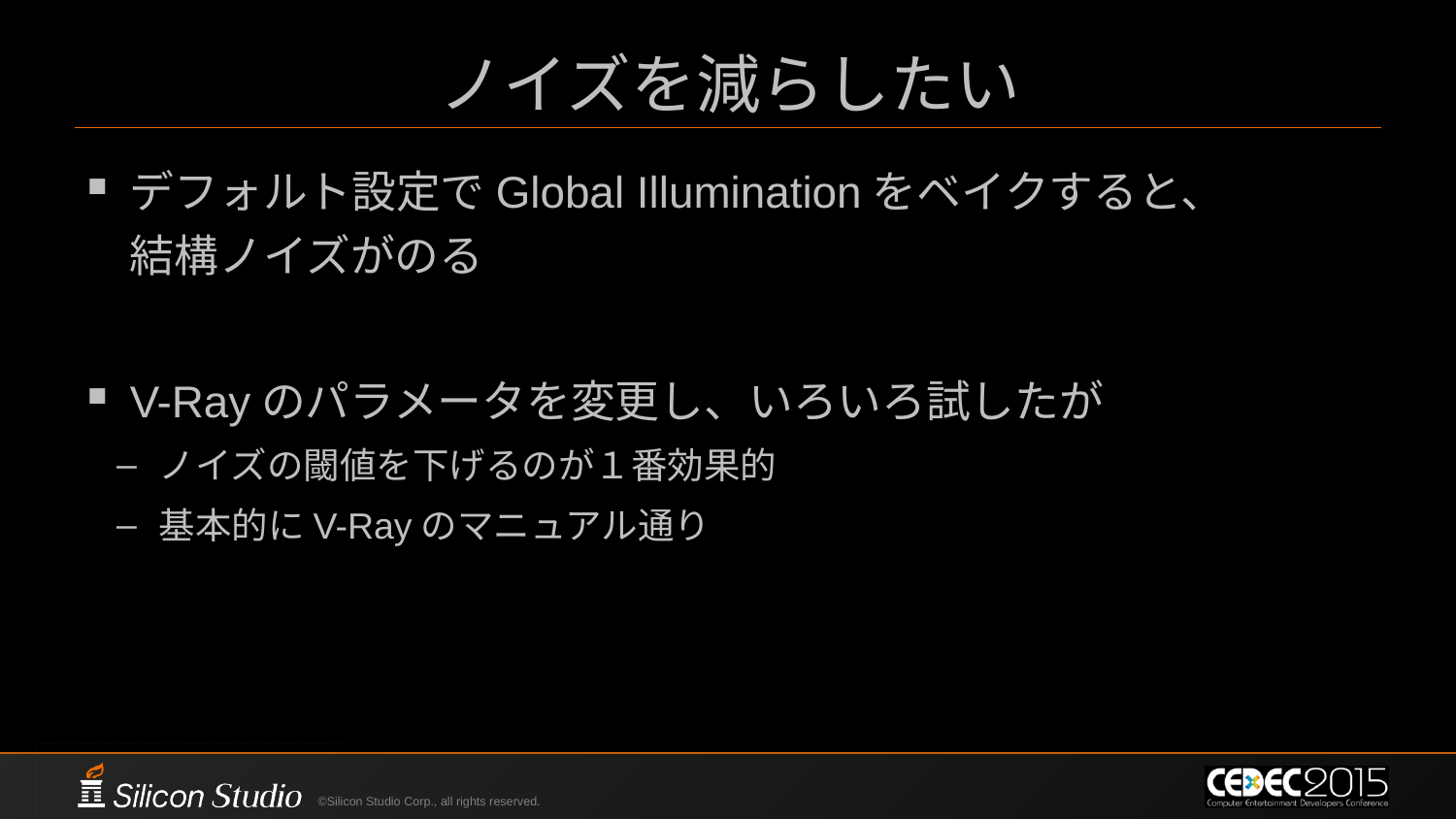

# ノイズを減らしたい
デフォルト設定でGlobal Illuminationをベイクすると、
結構ノイズがのる

V-Rayのパラメータを変更し、いろいろ試したが
ノイズの閾値を下げるのが１番効果的
基本的にV-Rayのマニュアル通り